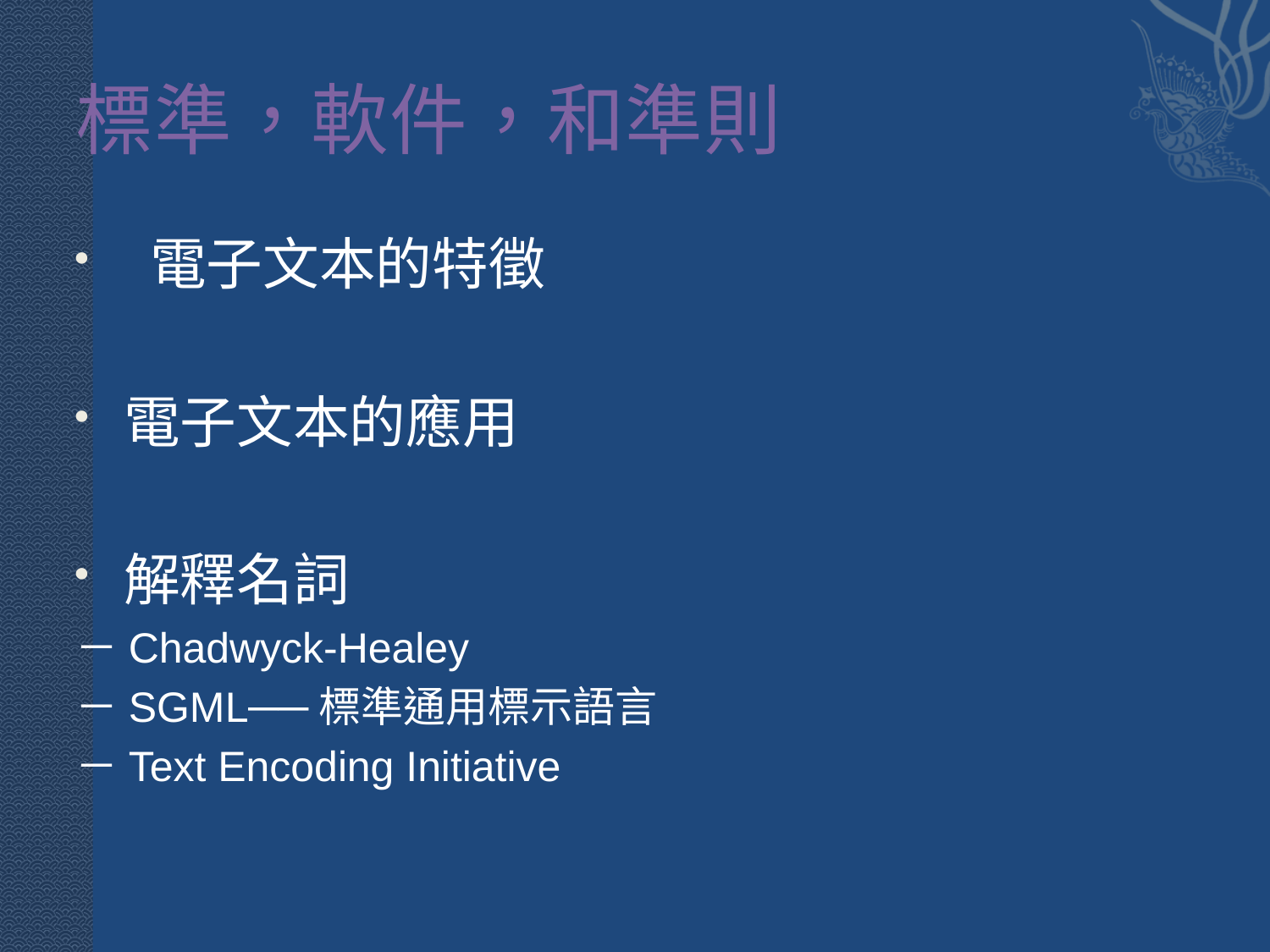

# 標準，軟件，和準則
 電子文本的特徵

電子文本的應用

解釋名詞
－Chadwyck-Healey
－SGML──標準通用標示語言
－Text Encoding Initiative